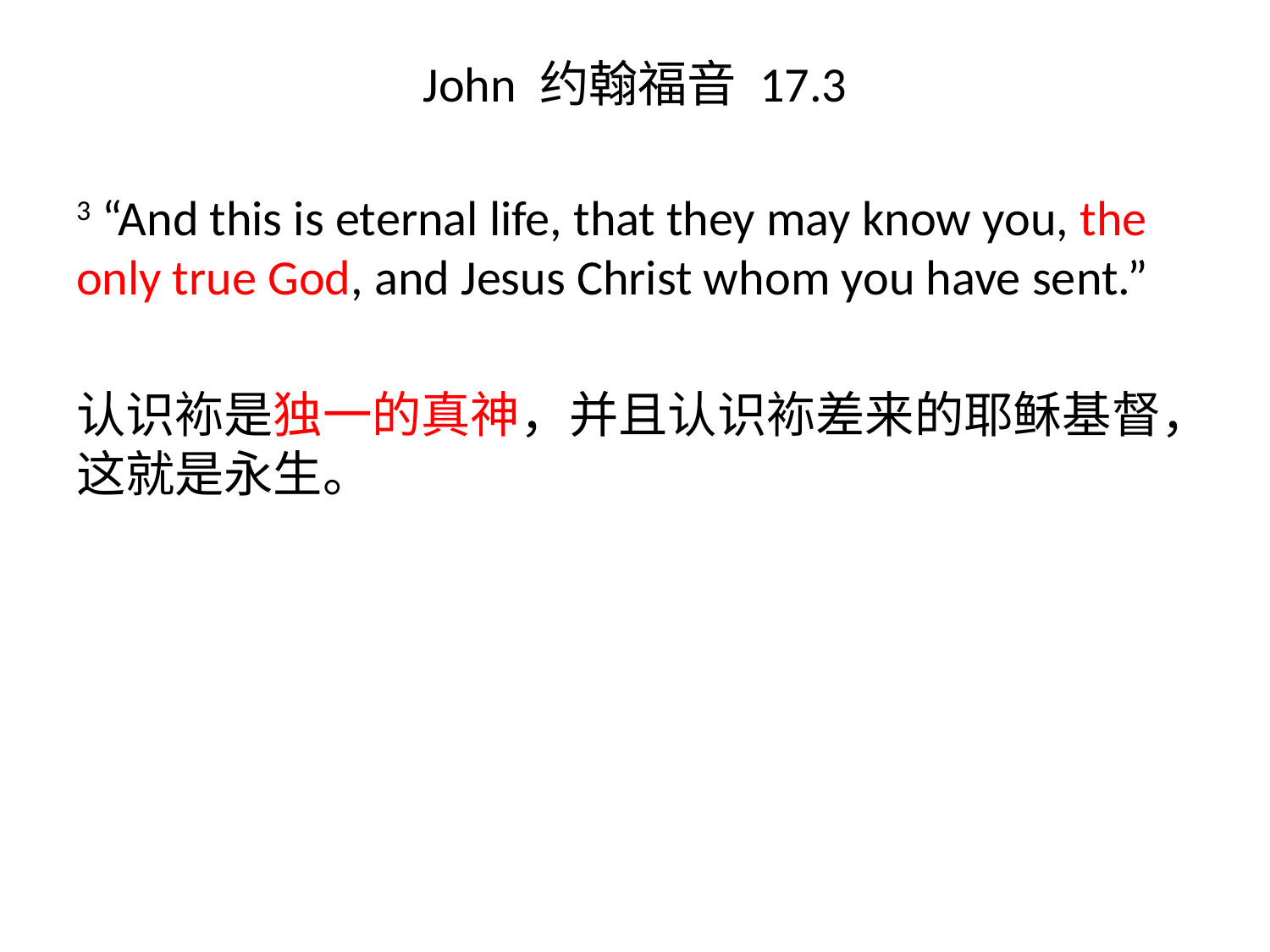

# John 约翰福音 17.3
3 “And this is eternal life, that they may know you, the only true God, and Jesus Christ whom you have sent.”

认识袮是独一的真神，并且认识袮差来的耶稣基督，这就是永生。